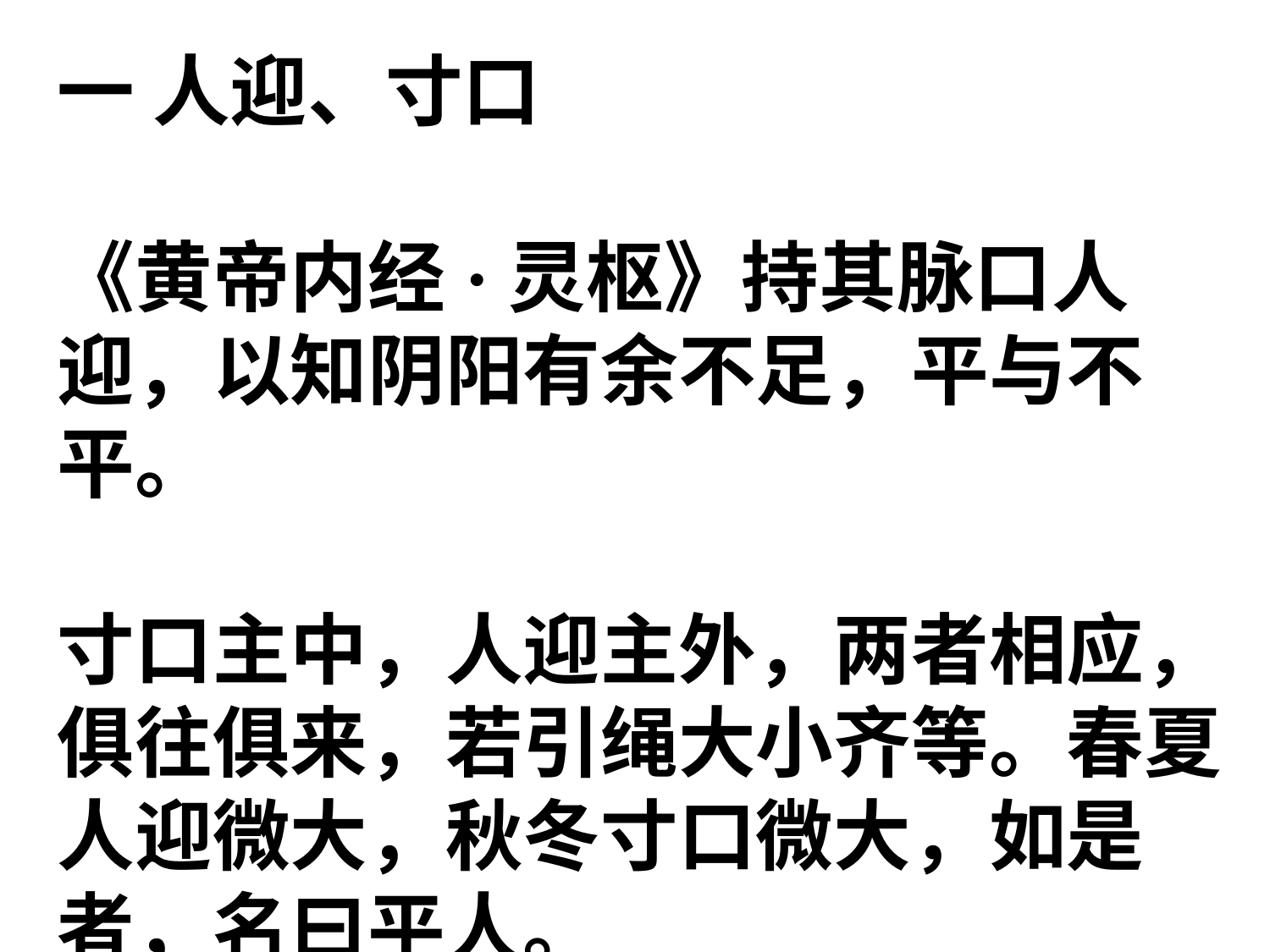

一 人迎、寸口

《黄帝内经·灵枢》持其脉口人迎，以知阴阳有余不足，平与不平。

寸口主中，人迎主外，两者相应，俱往俱来，若引绳大小齐等。春夏人迎微大，秋冬寸口微大，如是者，名曰平人。